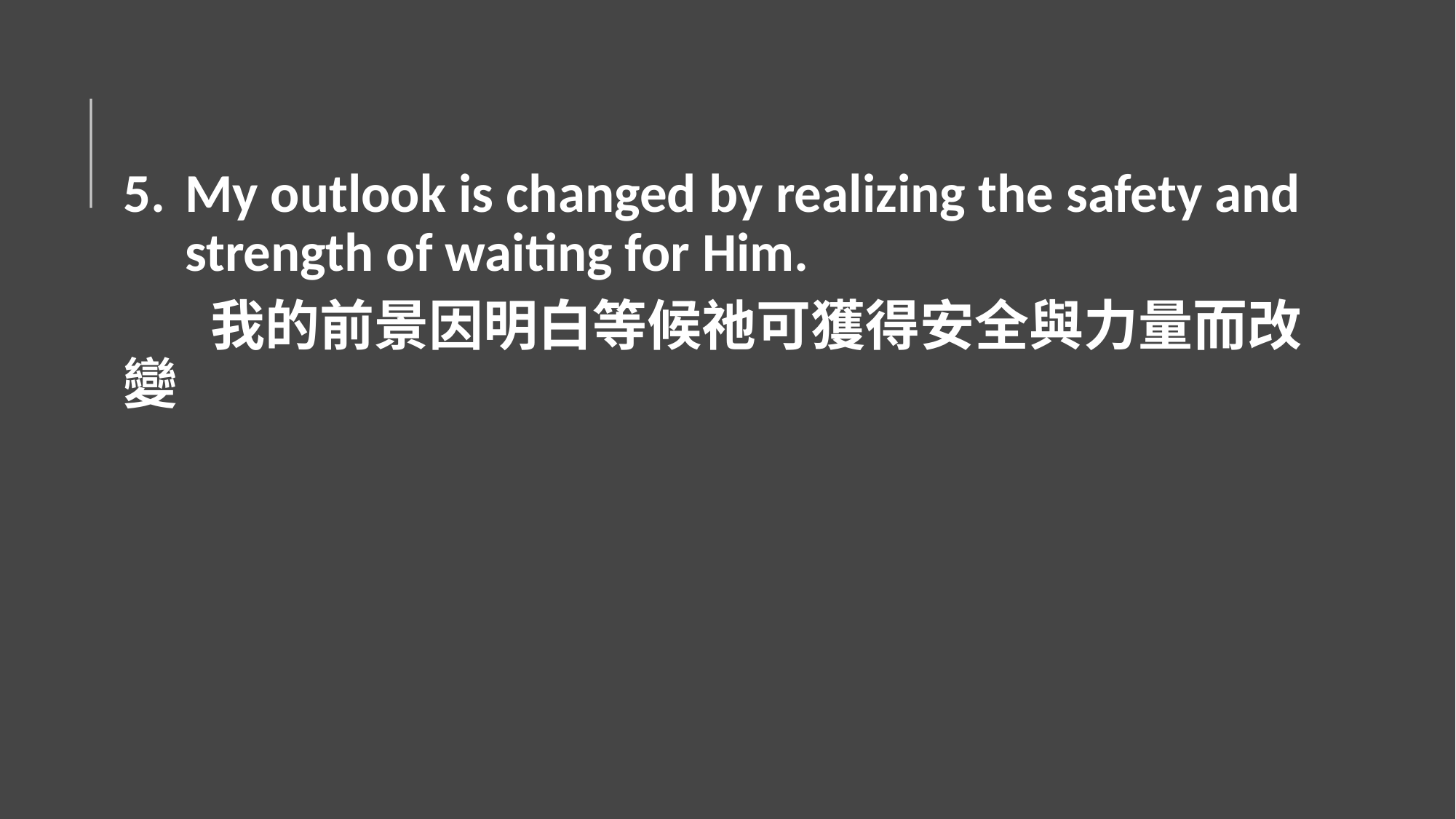

My outlook is changed by realizing the safety and strength of waiting for Him.
      我的前景因明白等候祂可獲得安全與力量而改變